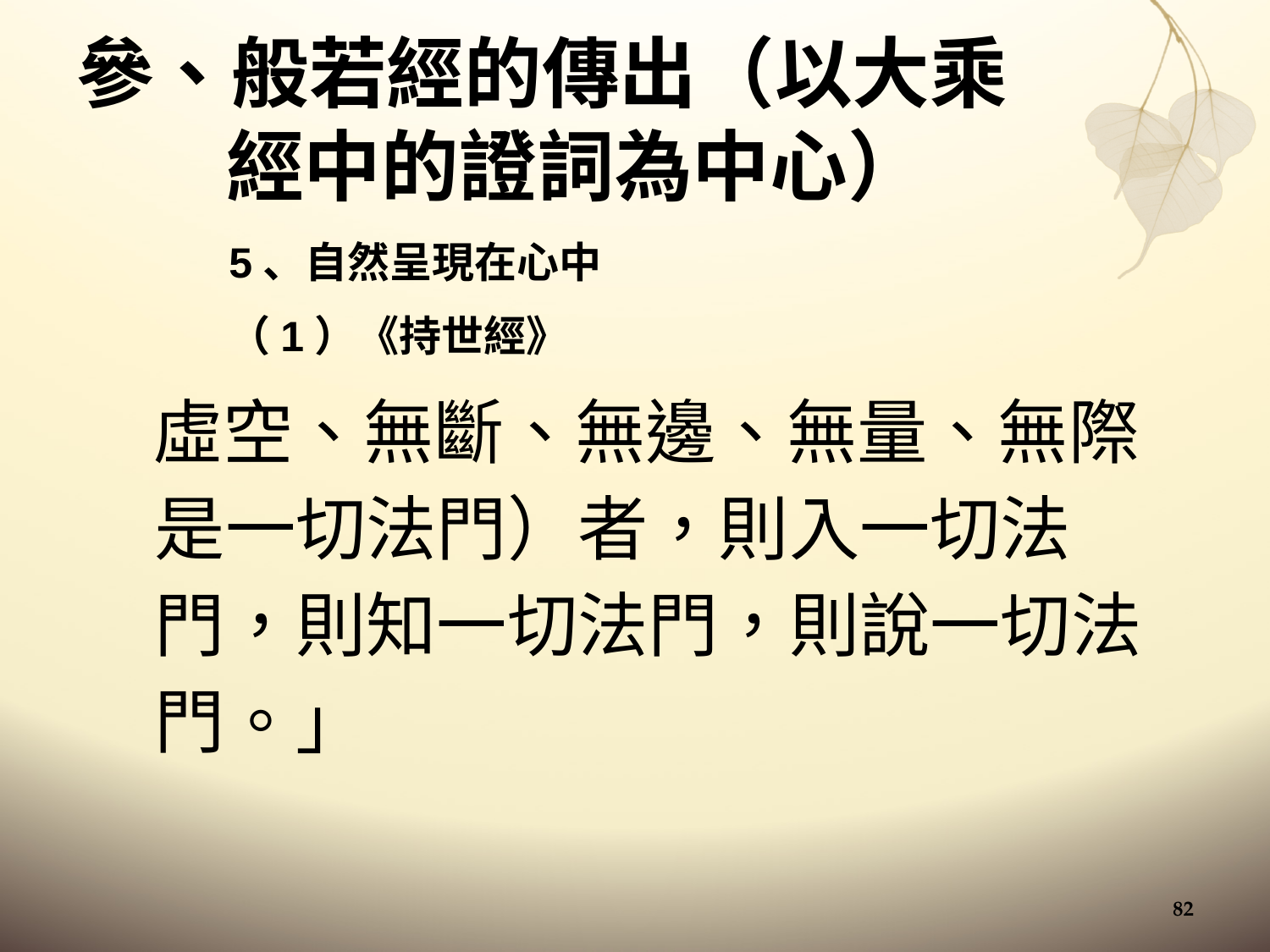

# 參、般若經的傳出（以大乘經中的證詞為中心）
5、自然呈現在心中
（1）《持世經》
虛空、無斷、無邊、無量、無際是一切法門）者，則入一切法門，則知一切法門，則說一切法門。」
82